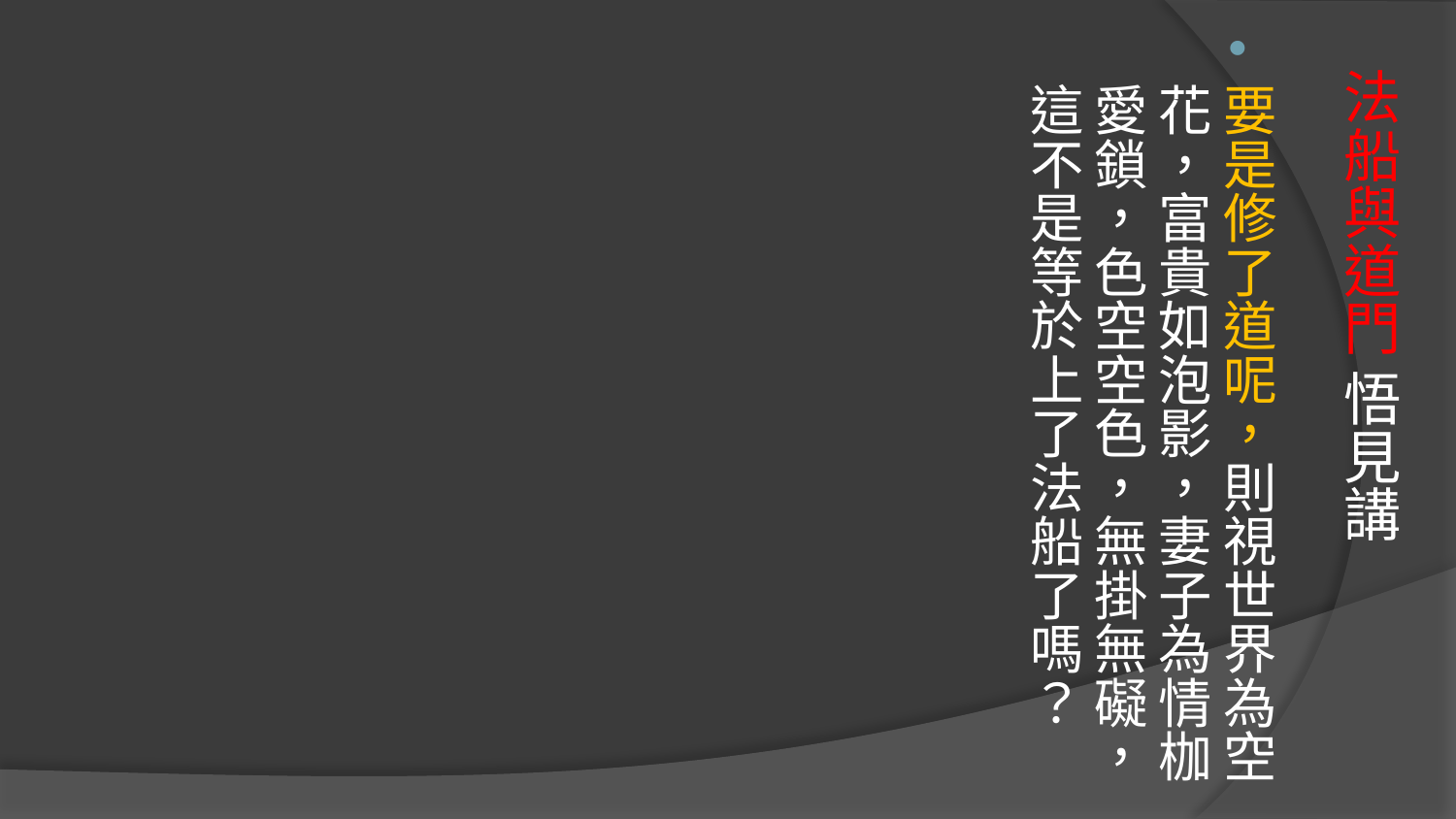

要是修了道呢，則視世界為空花，富貴如泡影，妻子為情枷愛鎖，色空空色，無掛無礙，這不是等於上了法船了嗎？

# 法船與道門 悟見講